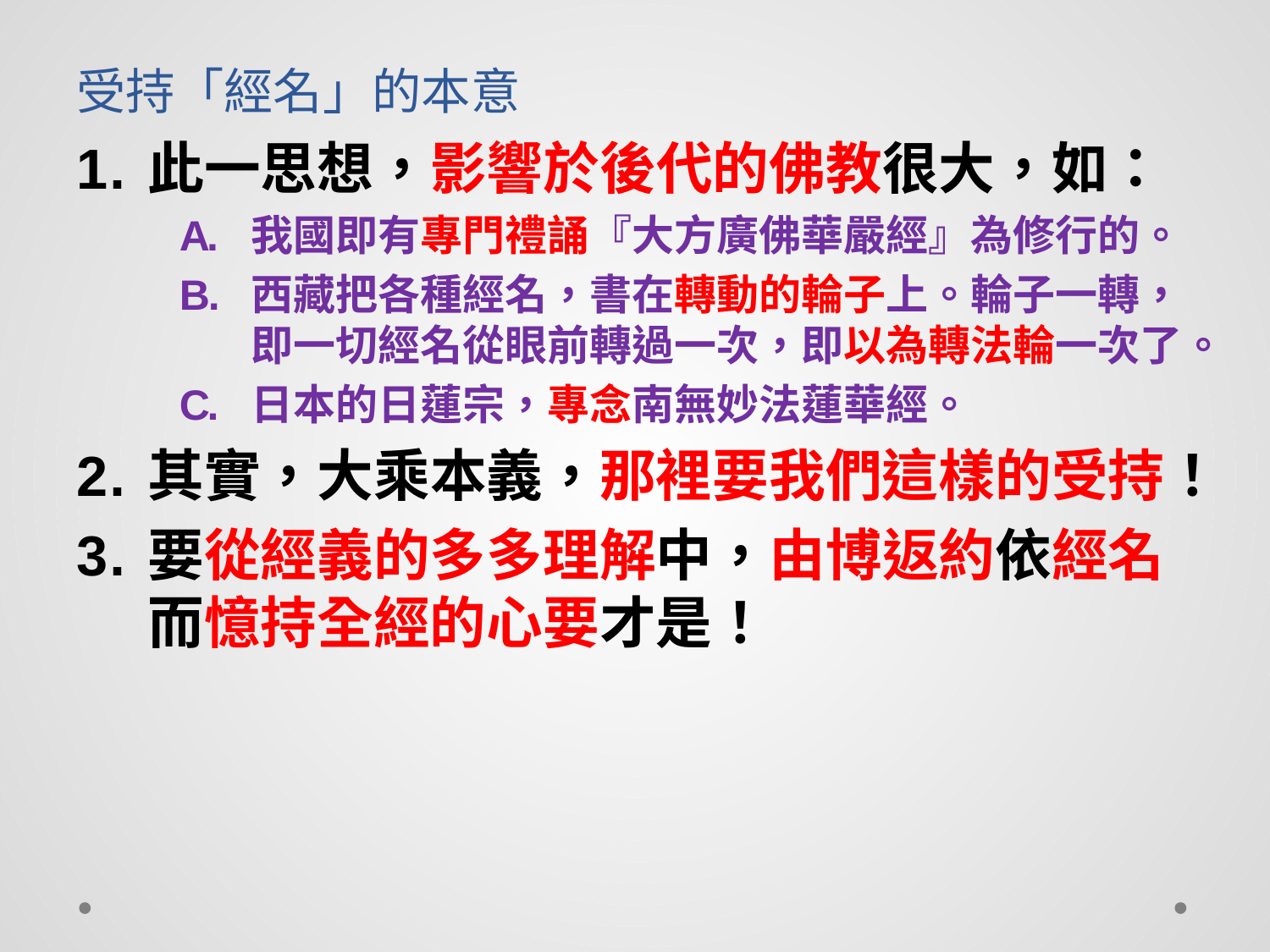

# 受持「經名」的本意
此一思想，影響於後代的佛教很大，如：
我國即有專門禮誦『大方廣佛華嚴經』為修行的。
西藏把各種經名，書在轉動的輪子上。輪子一轉，即一切經名從眼前轉過一次，即以為轉法輪一次了。
日本的日蓮宗，專念南無妙法蓮華經。
其實，大乘本義，那裡要我們這樣的受持！
要從經義的多多理解中，由博返約依經名而憶持全經的心要才是！